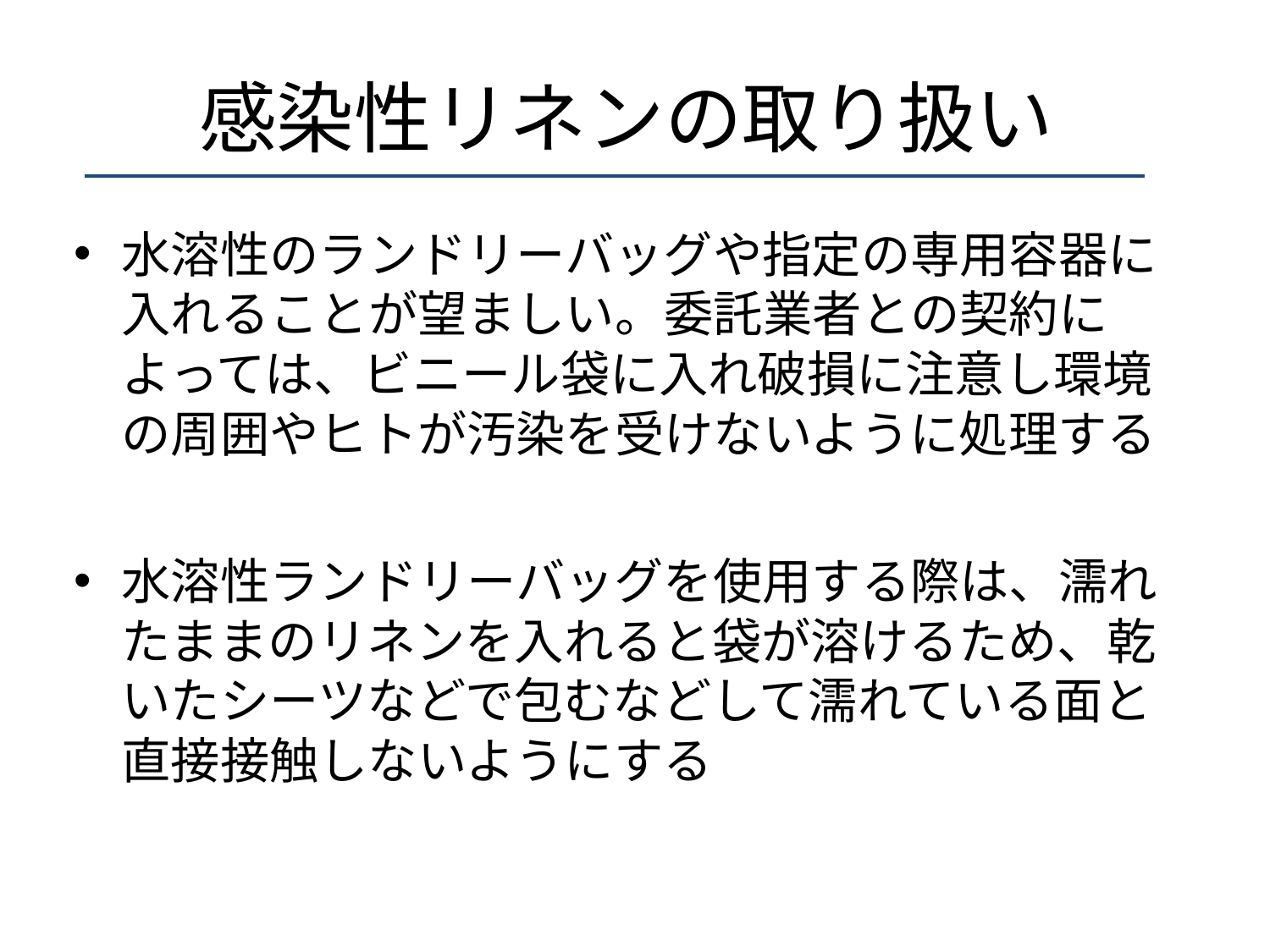

# 感染性リネンの取り扱い
水溶性のランドリーバッグや指定の専用容器に入れることが望ましい。委託業者との契約によっては、ビニール袋に入れ破損に注意し環境の周囲やヒトが汚染を受けないように処理する

水溶性ランドリーバッグを使用する際は、濡れたままのリネンを入れると袋が溶けるため、乾いたシーツなどで包むなどして濡れている面と直接接触しないようにする